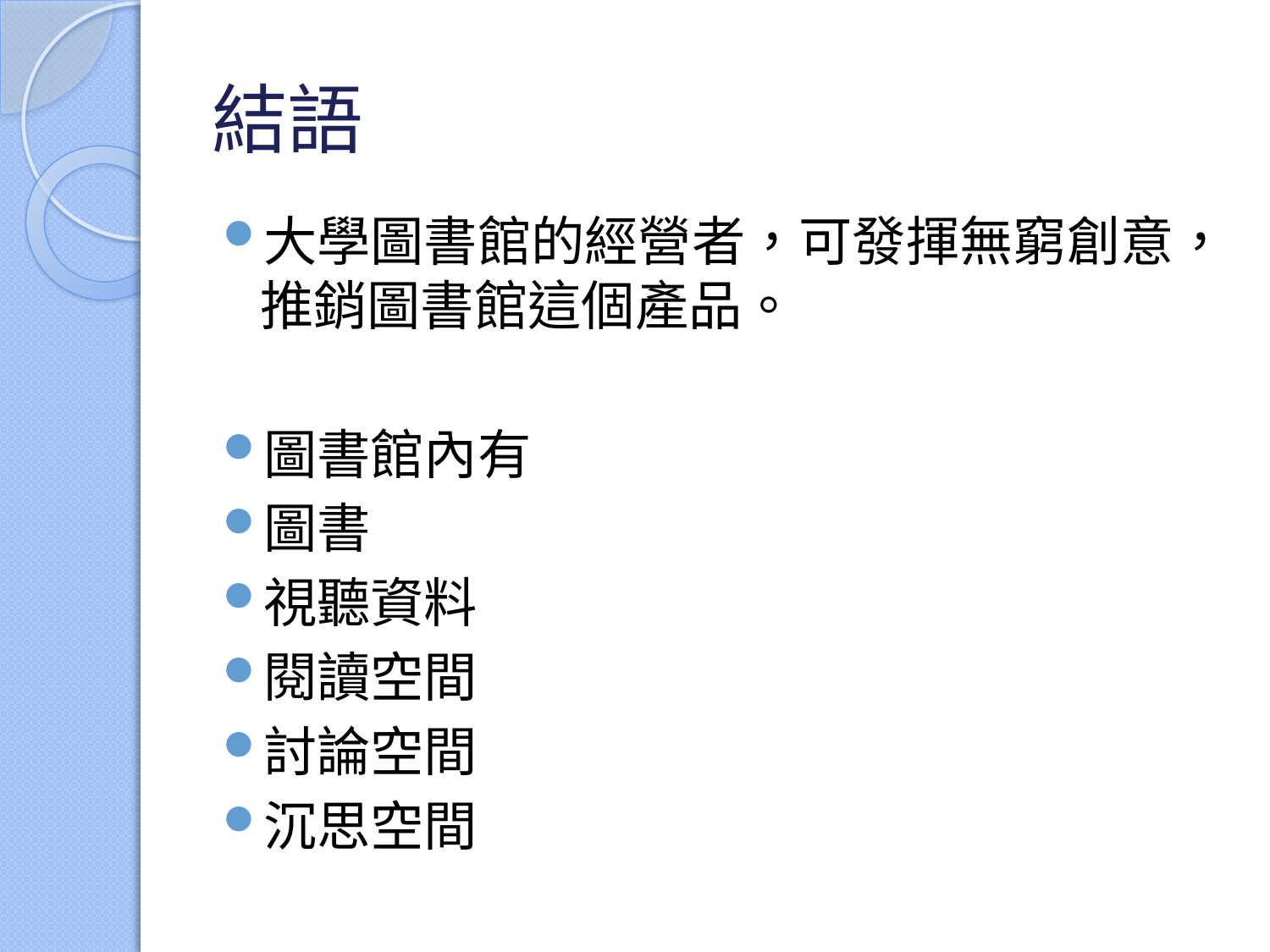

# 結語
大學圖書館的經營者，可發揮無窮創意，推銷圖書館這個產品。

圖書館內有
圖書
視聽資料
閱讀空間
討論空間
沉思空間